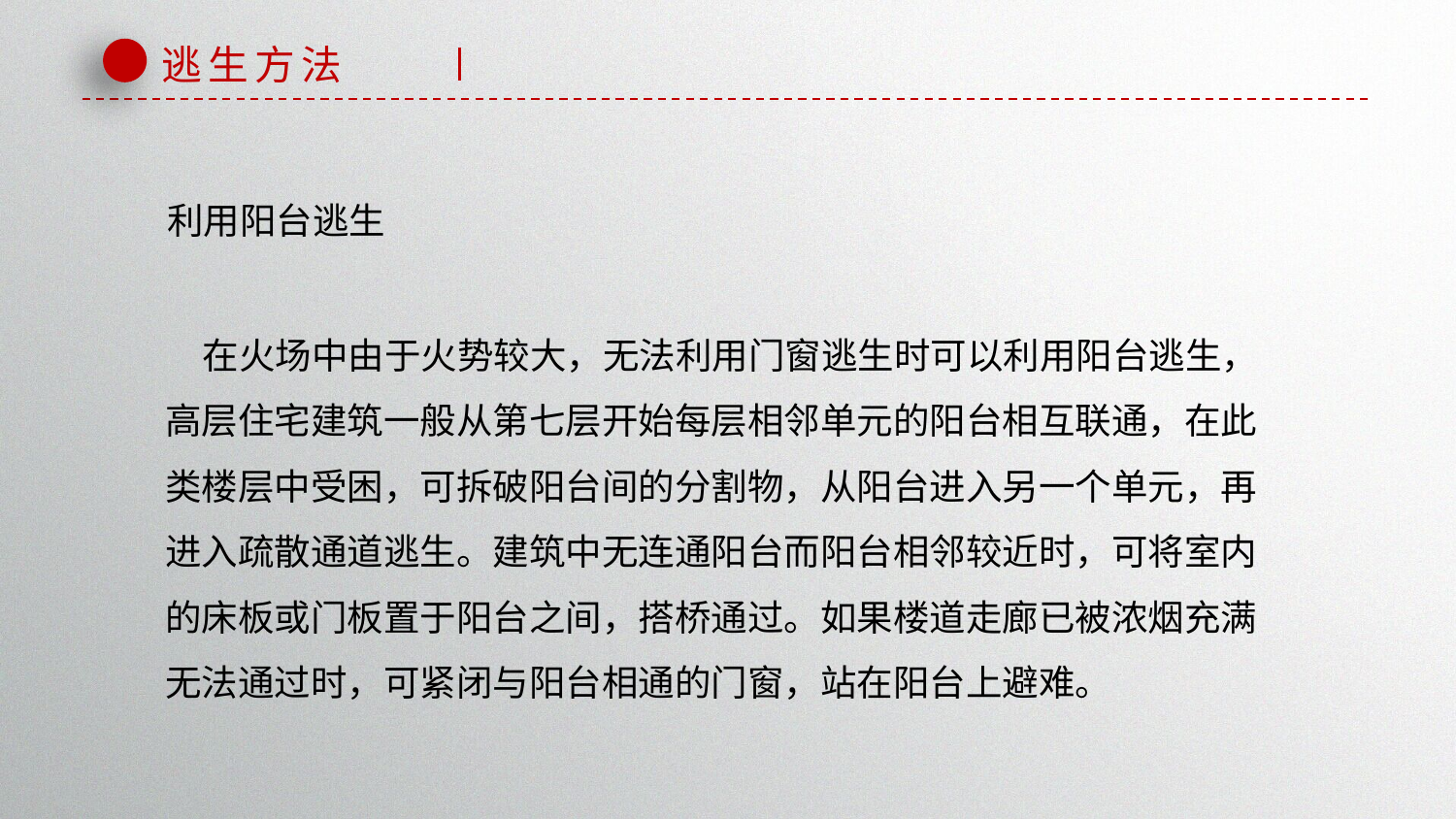

逃生方法

利用阳台逃生
    在火场中由于火势较大，无法利用门窗逃生时可以利用阳台逃生，高层住宅建筑一般从第七层开始每层相邻单元的阳台相互联通，在此类楼层中受困，可拆破阳台间的分割物，从阳台进入另一个单元，再进入疏散通道逃生。建筑中无连通阳台而阳台相邻较近时，可将室内的床板或门板置于阳台之间，搭桥通过。如果楼道走廊已被浓烟充满无法通过时，可紧闭与阳台相通的门窗，站在阳台上避难。